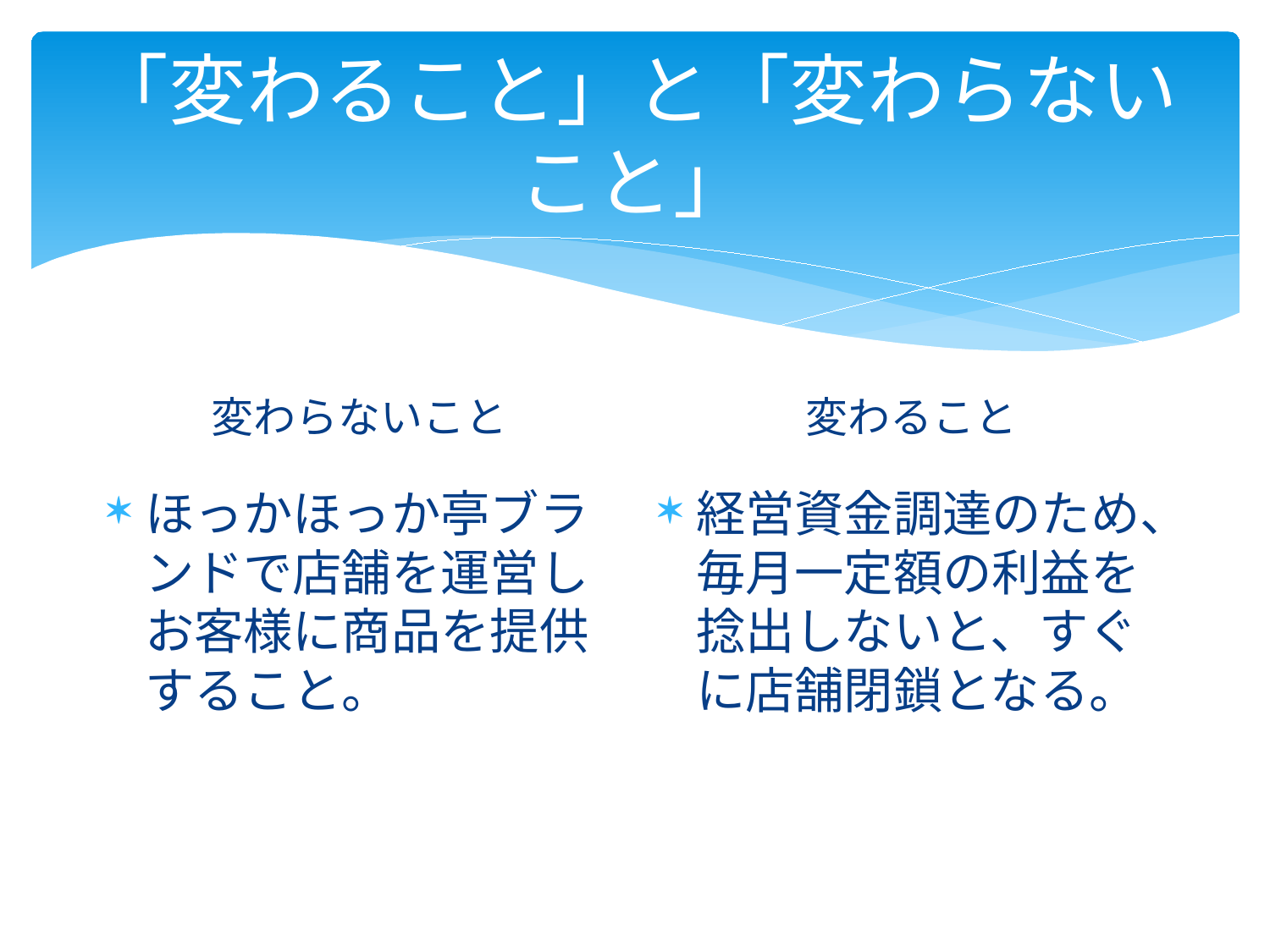

# 「変わること」と「変わらないこと」
変わること
変わらないこと
ほっかほっか亭ブランドで店舗を運営しお客様に商品を提供すること。
経営資金調達のため、毎月一定額の利益を捻出しないと、すぐに店舗閉鎖となる。